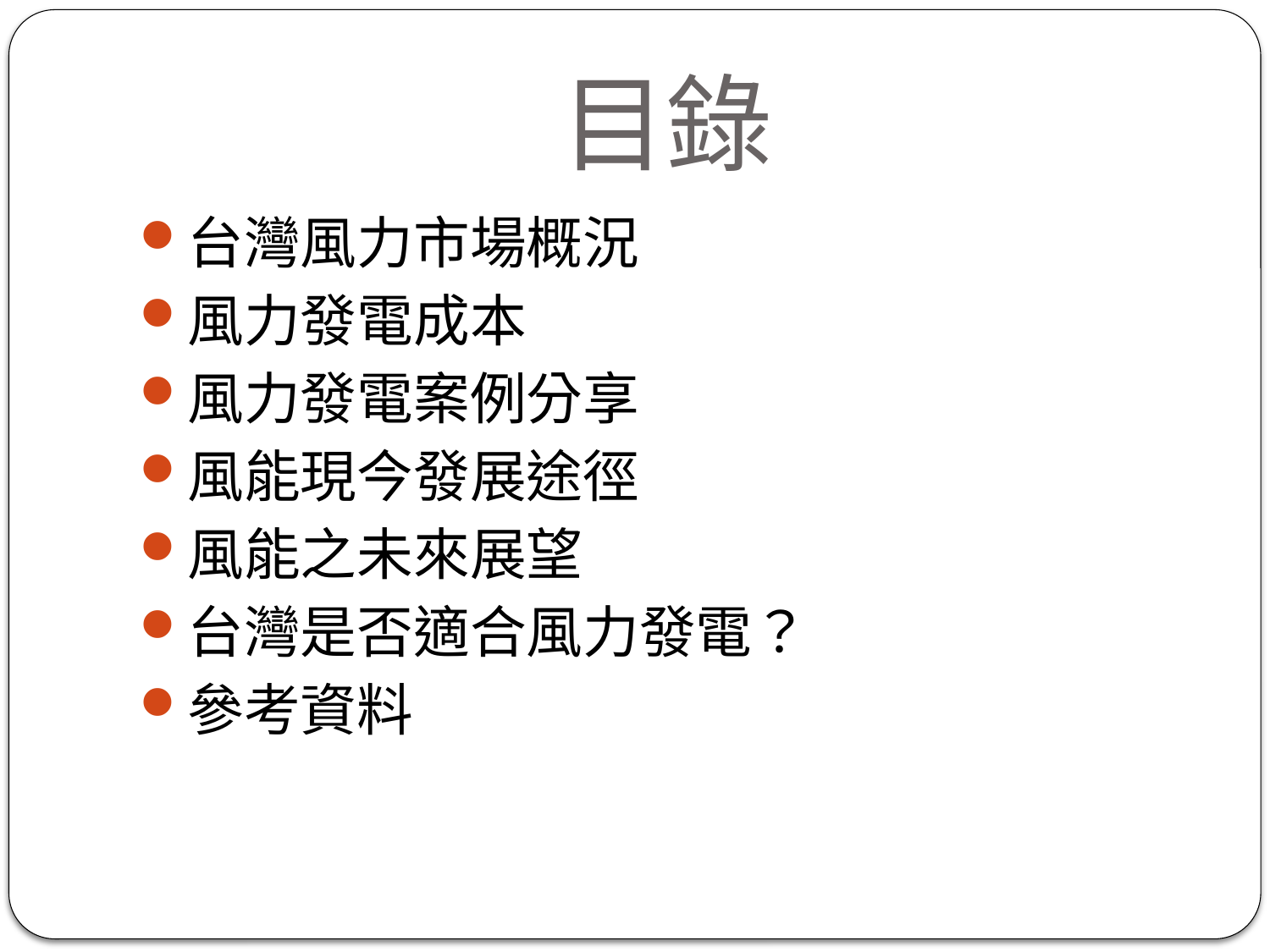

# 目錄
台灣風力市場概況
風力發電成本
風力發電案例分享
風能現今發展途徑
風能之未來展望
台灣是否適合風力發電？
參考資料